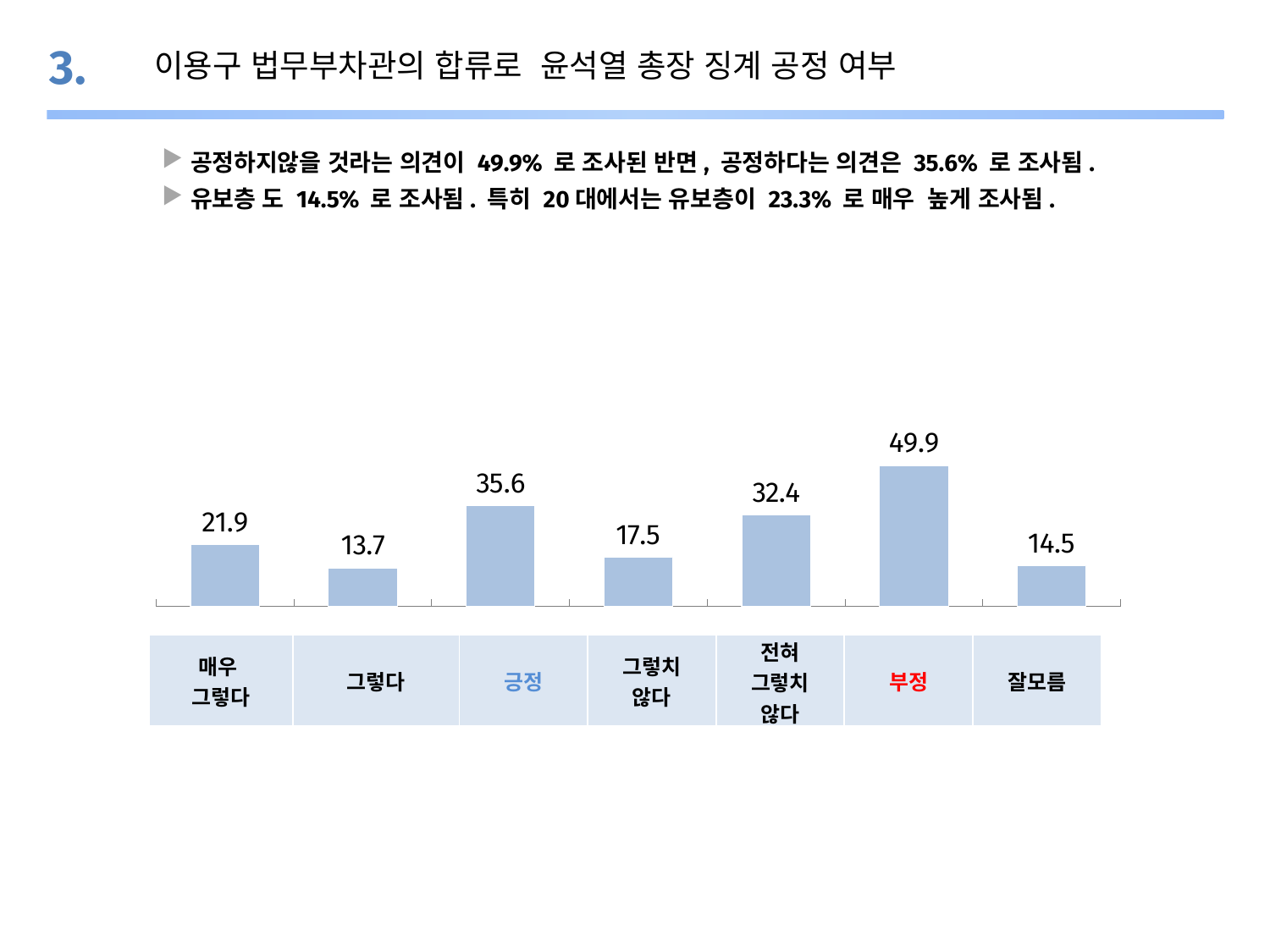

# 3.
이용구 법무부차관의 합류로  윤석열 총장 징계 공정 여부

공정하지않을 것라는 의견이 49.9% 로 조사된 반면, 공정하다는 의견은 35.6% 로 조사됨.
유보층 도 14.5% 로 조사됨. 특히 20대에서는 유보층이 23.3% 로 매우  높게 조사됨.

### Chart

| Category |  |
|---|---|
| 새누리당  | 21.9 |
| 민주통합당 | 13.7 |
| 열2 | 35.6 |
| 열3 | 17.5 |
| 열4 | 32.4 |
| 열5 | 49.9 |
| 열6 | 14.5 |
| 매우 그렇다 | 그렇다 | 긍정 | 그렇치 않다 | 전혀 그렇치 않다 | 부정 | 잘모름 |
| --- | --- | --- | --- | --- | --- | --- |